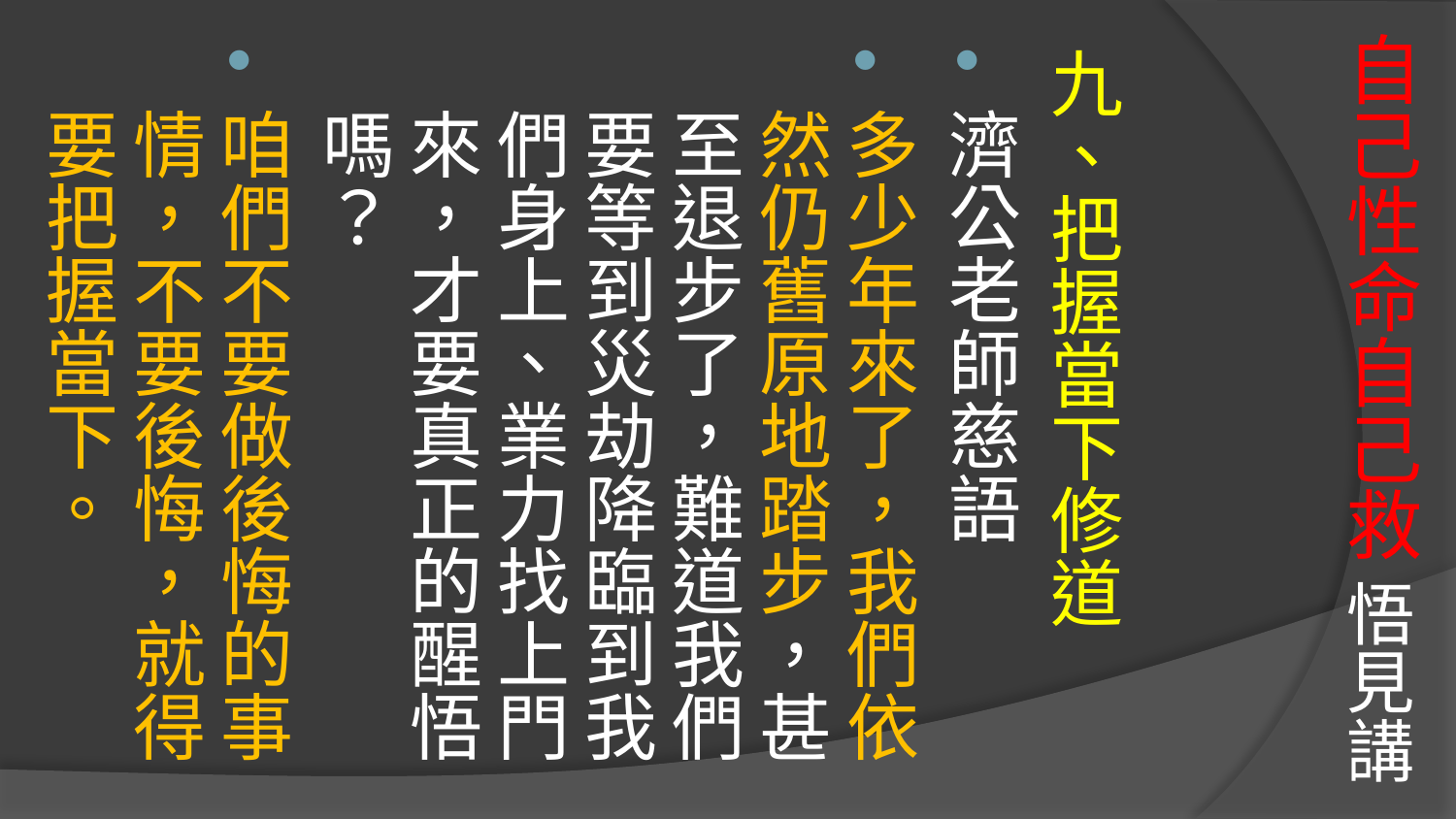

# 自己性命自己救 悟見講
九、把握當下修道
濟公老師慈語
多少年來了，我們依然仍舊原地踏步，甚至退步了，難道我們要等到災劫降臨到我們身上、業力找上門來，才要真正的醒悟嗎？
咱們不要做後悔的事情，不要後悔，就得要把握當下。